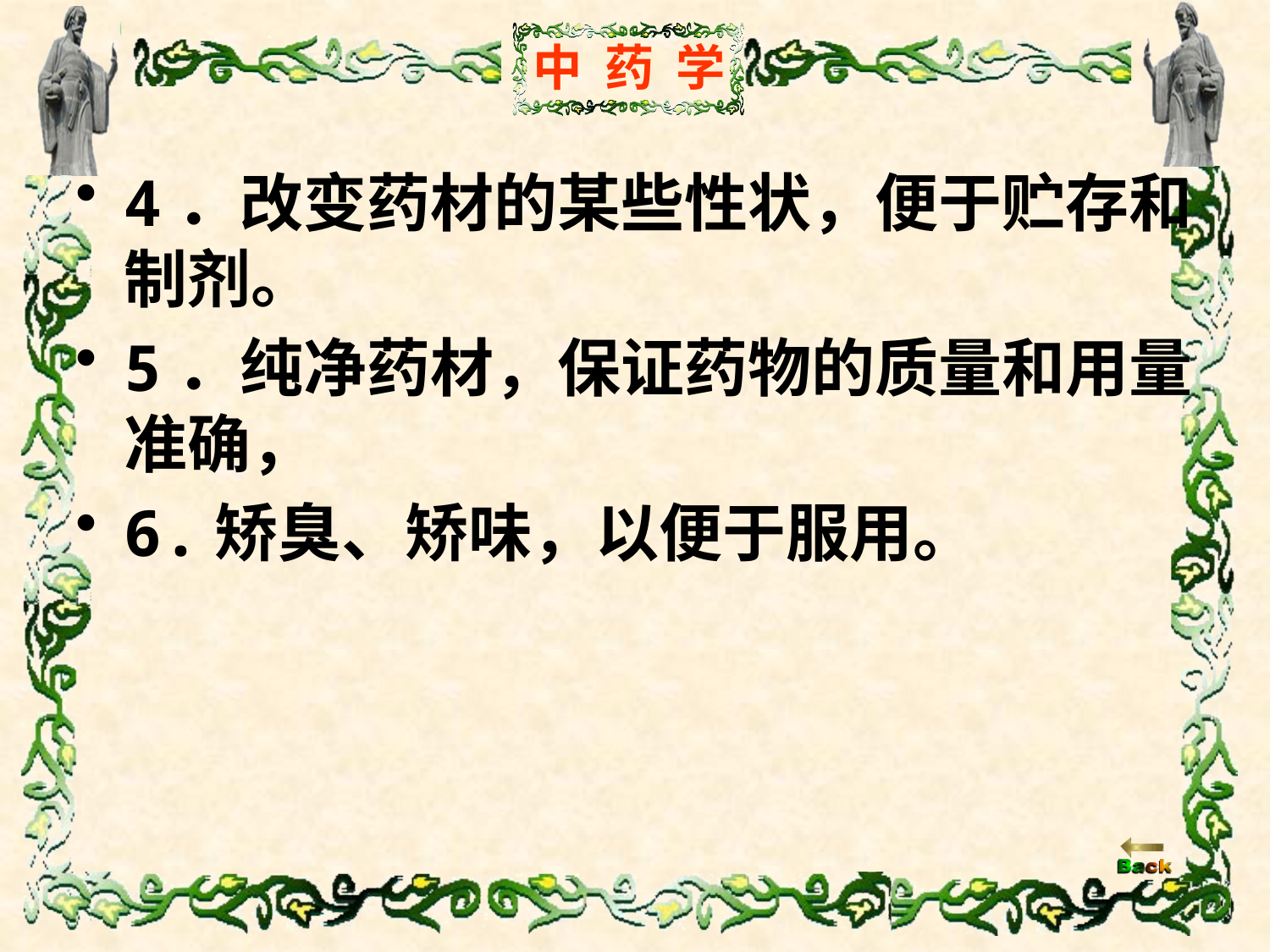

4．改变药材的某些性状，便于贮存和制剂。
5．纯净药材，保证药物的质量和用量准确，
6.矫臭、矫味，以便于服用。